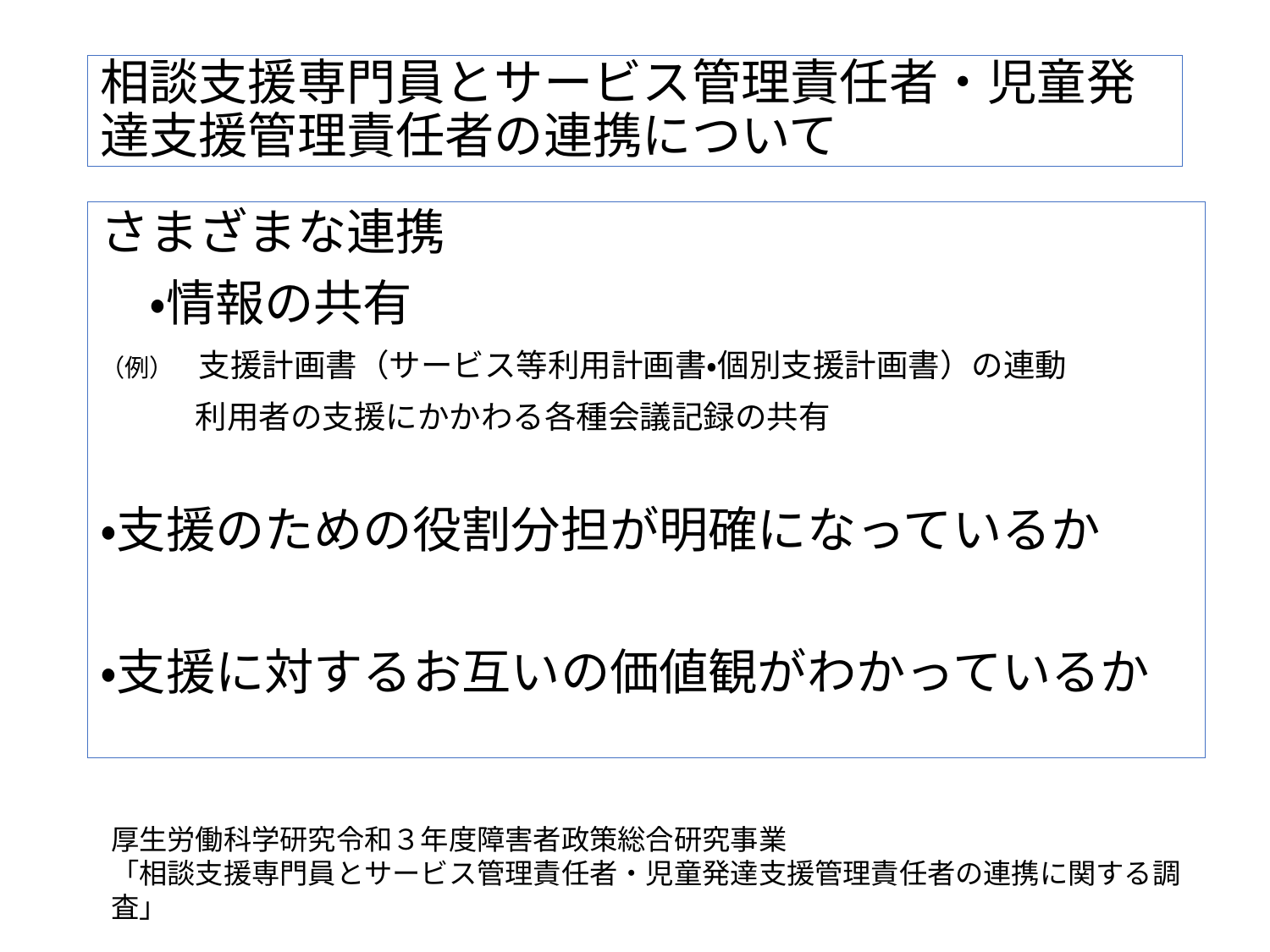

# 相談支援専門員とサービス管理責任者・児童発達支援管理責任者の連携について
さまざまな連携
　・情報の共有
（例）　支援計画書（サービス等利用計画書・個別支援計画書）の連動
　　　利用者の支援にかかわる各種会議記録の共有

・支援のための役割分担が明確になっているか

・支援に対するお互いの価値観がわかっているか
厚生労働科学研究令和３年度障害者政策総合研究事業
「相談支援専門員とサービス管理責任者・児童発達支援管理責任者の連携に関する調査」